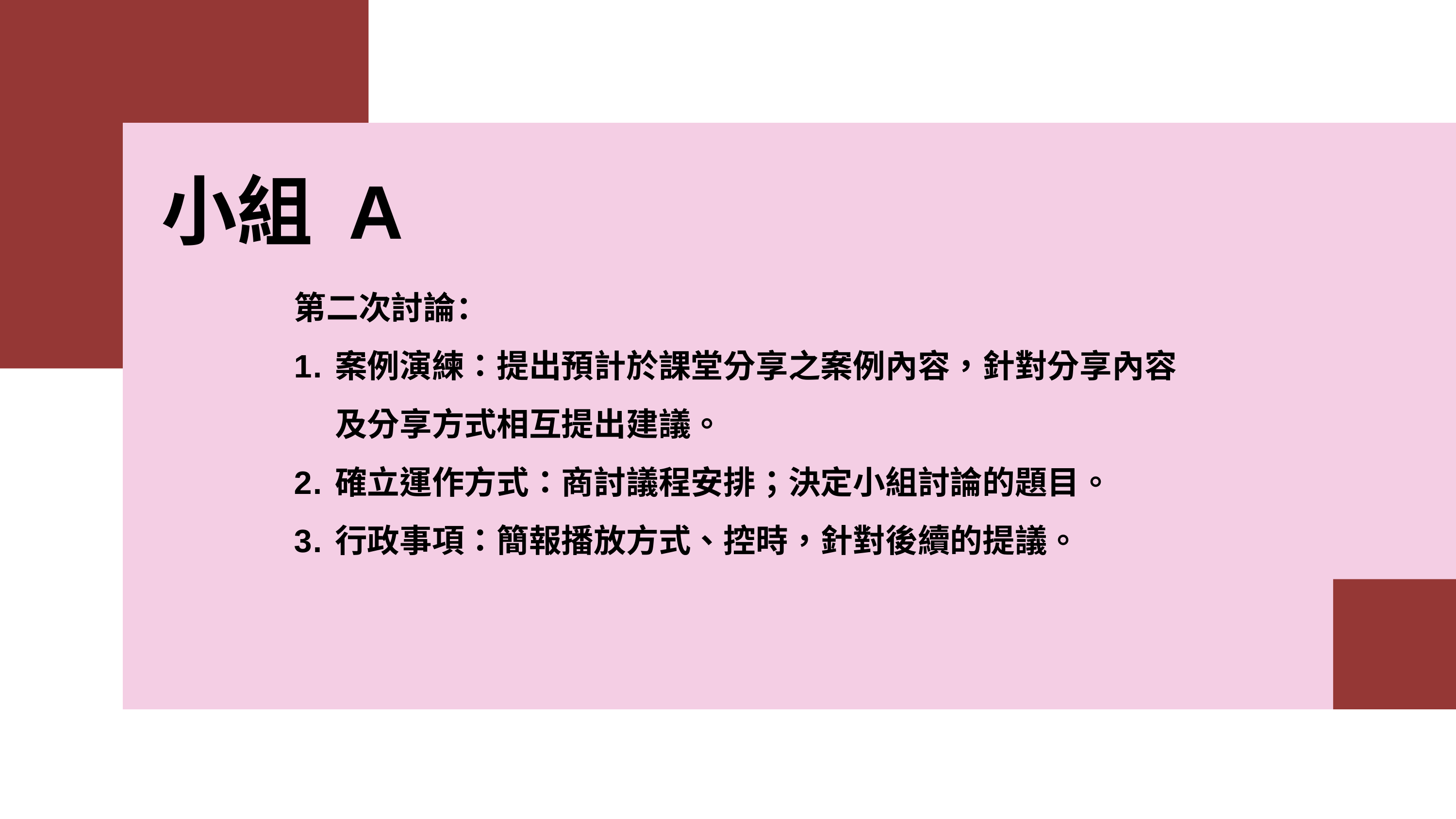

小組 A

第二次討論：
案例演練：提出預計於課堂分享之案例內容，針對分享內容及分享方式相互提出建議。
確立運作方式：商討議程安排；決定小組討論的題目。
行政事項：簡報播放方式、控時，針對後續的提議。